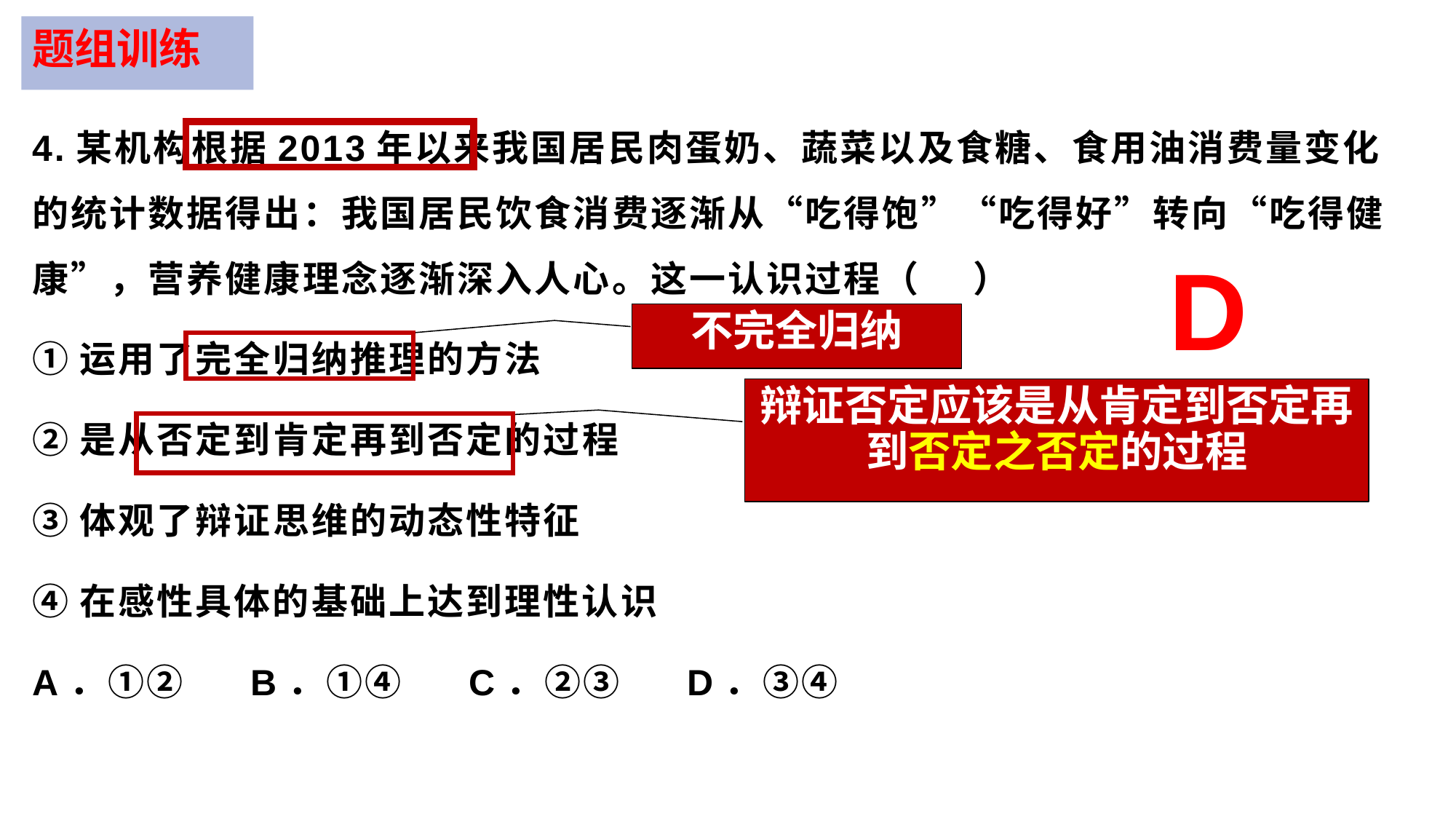

题组训练
4.某机构根据2013年以来我国居民肉蛋奶、蔬菜以及食糖、食用油消费量变化的统计数据得出：我国居民饮食消费逐渐从“吃得饱”“吃得好”转向“吃得健康”，营养健康理念逐渐深入人心。这一认识过程（     ）
①运用了完全归纳推理的方法
②是从否定到肯定再到否定的过程
③体观了辩证思维的动态性特征
④在感性具体的基础上达到理性认识
A．①②	B．①④	C．②③	D．③④

D
不完全归纳

辩证否定应该是从肯定到否定再到否定之否定的过程